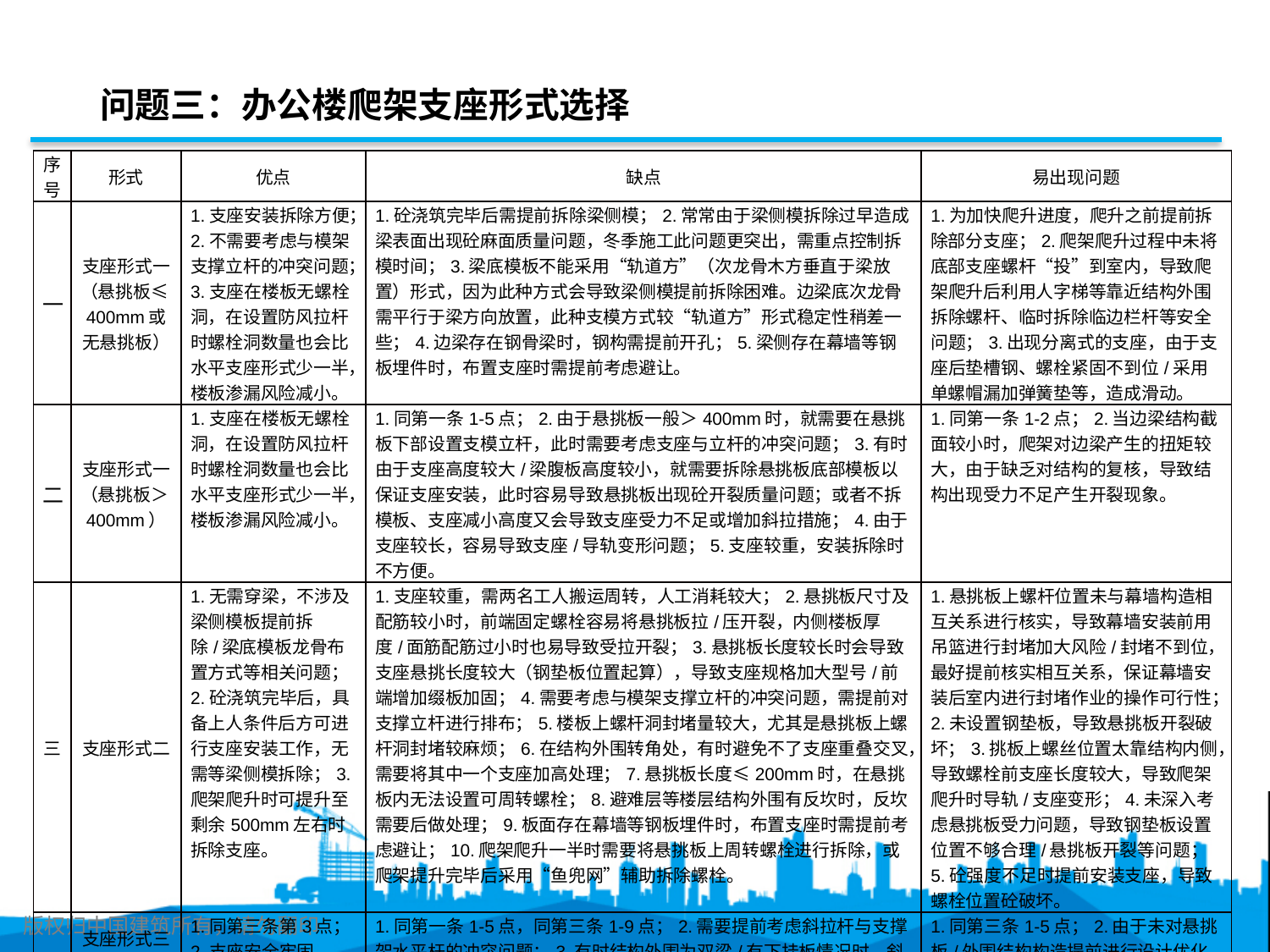

问题三：办公楼爬架支座形式选择
| 序号 | 形式 | 优点 | 缺点 | 易出现问题 |
| --- | --- | --- | --- | --- |
| 一 | 支座形式一（悬挑板≤400mm或无悬挑板） | 1.支座安装拆除方便；2.不需要考虑与模架支撑立杆的冲突问题；3.支座在楼板无螺栓洞，在设置防风拉杆时螺栓洞数量也会比水平支座形式少一半，楼板渗漏风险减小。 | 1.砼浇筑完毕后需提前拆除梁侧模；2.常常由于梁侧模拆除过早造成梁表面出现砼麻面质量问题，冬季施工此问题更突出，需重点控制拆模时间；3.梁底模板不能采用“轨道方”（次龙骨木方垂直于梁放置）形式，因为此种方式会导致梁侧模提前拆除困难。边梁底次龙骨需平行于梁方向放置，此种支模方式较“轨道方”形式稳定性稍差一些；4.边梁存在钢骨梁时，钢构需提前开孔；5.梁侧存在幕墙等钢板埋件时，布置支座时需提前考虑避让。 | 1.为加快爬升进度，爬升之前提前拆除部分支座；2.爬架爬升过程中未将底部支座螺杆“投”到室内，导致爬架爬升后利用人字梯等靠近结构外围拆除螺杆、临时拆除临边栏杆等安全问题；3.出现分离式的支座，由于支座后垫槽钢、螺栓紧固不到位/采用单螺帽漏加弹簧垫等，造成滑动。 |
| 二 | 支座形式一（悬挑板＞400mm） | 1.支座在楼板无螺栓洞，在设置防风拉杆时螺栓洞数量也会比水平支座形式少一半，楼板渗漏风险减小。 | 1.同第一条1-5点；2.由于悬挑板一般＞400mm时，就需要在悬挑板下部设置支模立杆，此时需要考虑支座与立杆的冲突问题；3.有时由于支座高度较大/梁腹板高度较小，就需要拆除悬挑板底部模板以保证支座安装，此时容易导致悬挑板出现砼开裂质量问题；或者不拆模板、支座减小高度又会导致支座受力不足或增加斜拉措施；4.由于支座较长，容易导致支座/导轨变形问题；5.支座较重，安装拆除时不方便。 | 1.同第一条1-2点；2.当边梁结构截面较小时，爬架对边梁产生的扭矩较大，由于缺乏对结构的复核，导致结构出现受力不足产生开裂现象。 |
| 三 | 支座形式二 | 1.无需穿梁，不涉及梁侧模板提前拆除/梁底模板龙骨布置方式等相关问题；2.砼浇筑完毕后，具备上人条件后方可进行支座安装工作，无需等梁侧模拆除；3.爬架爬升时可提升至剩余500mm左右时拆除支座。 | 1.支座较重，需两名工人搬运周转，人工消耗较大；2.悬挑板尺寸及配筋较小时，前端固定螺栓容易将悬挑板拉/压开裂，内侧楼板厚度/面筋配筋过小时也易导致受拉开裂；3.悬挑板长度较长时会导致支座悬挑长度较大（钢垫板位置起算），导致支座规格加大型号/前端增加缀板加固；4.需要考虑与模架支撑立杆的冲突问题，需提前对支撑立杆进行排布；5.楼板上螺杆洞封堵量较大，尤其是悬挑板上螺杆洞封堵较麻烦；6.在结构外围转角处，有时避免不了支座重叠交叉，需要将其中一个支座加高处理；7.悬挑板长度≤200mm时，在悬挑板内无法设置可周转螺栓；8.避难层等楼层结构外围有反坎时，反坎需要后做处理；9.板面存在幕墙等钢板埋件时，布置支座时需提前考虑避让；10.爬架爬升一半时需要将悬挑板上周转螺栓进行拆除，或爬架提升完毕后采用“鱼兜网”辅助拆除螺栓。 | 1.悬挑板上螺杆位置未与幕墙构造相互关系进行核实，导致幕墙安装前用吊篮进行封堵加大风险/封堵不到位，最好提前核实相互关系，保证幕墙安装后室内进行封堵作业的操作可行性；2.未设置钢垫板，导致悬挑板开裂破坏；3.挑板上螺丝位置太靠结构内侧，导致螺栓前支座长度较大，导致爬架爬升时导轨/支座变形；4.未深入考虑悬挑板受力问题，导致钢垫板设置位置不够合理/悬挑板开裂等问题；5.砼强度不足时提前安装支座，导致螺栓位置砼破坏。 |
| 四 | 支座形式三（悬挑板上有固定） | 1.同第三条第3点；2.支座安全牢固。 | 1.同第一条1-5点，同第三条1-9点；2.需要提前考虑斜拉杆与支撑架水平杆的冲突问题；3.有时结构外围为双梁/有下挂板情况时，斜拉杆设置较困难。 | 1.同第三条1-5点；2.由于未对悬挑板/外围结构构造提前进行设计优化，导致必须/无法增加斜拉杆，导致增加较多问题。 |
| 五 | 支座形式三（悬挑板上无固定） | 1.同第三条第3点；2.支座安全牢固。 | 1.同第一条1-5点，同第三条1-8点，同第四条2-3点；2.板面一道支座由于还未安装斜拉杆，爬架爬升时容易导致支座/导轨变形。 | 1.同第四条1-2点。 |
版权归中国建筑所有，请勿翻印